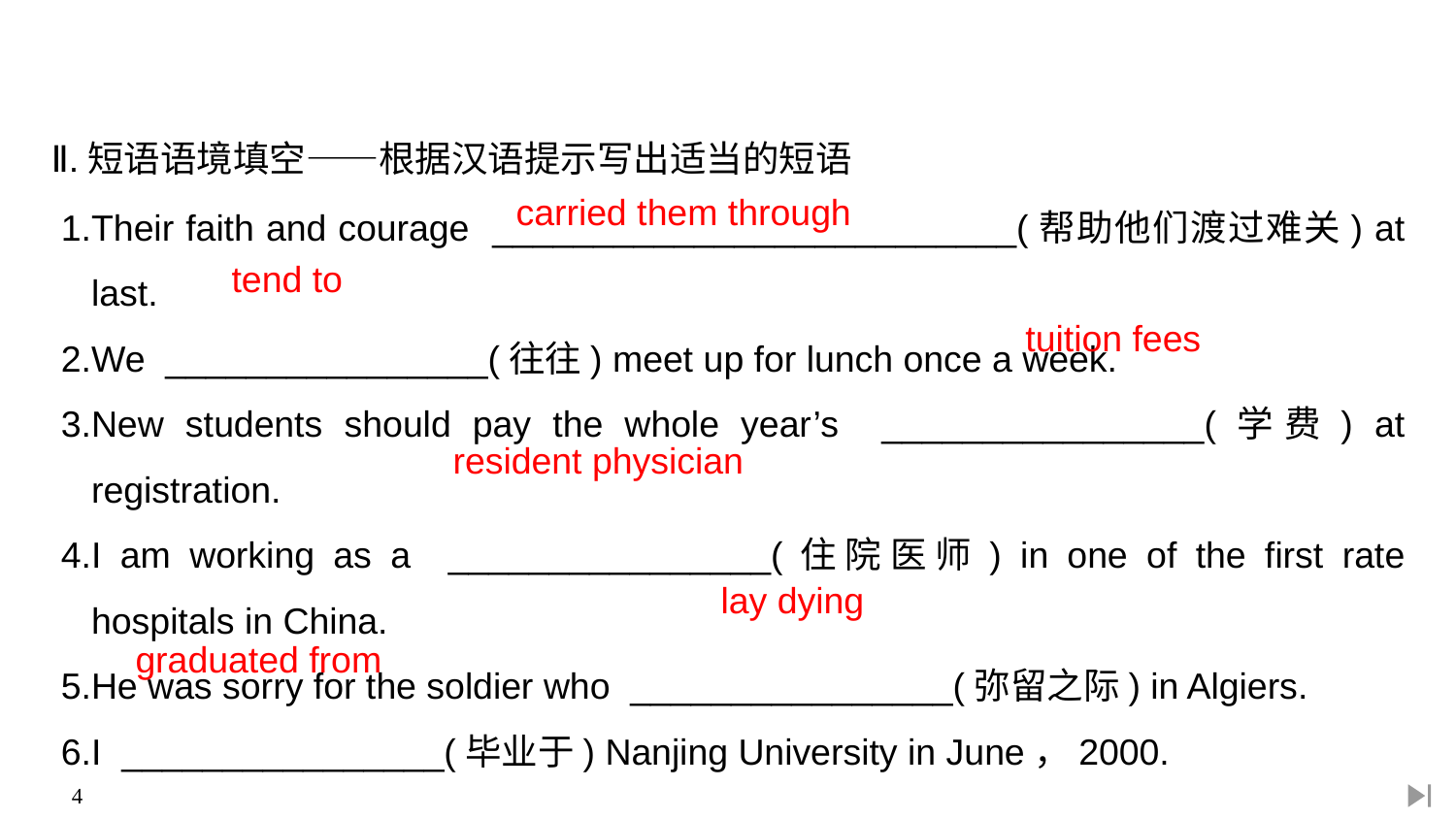

Ⅱ.短语语境填空——根据汉语提示写出适当的短语
1.Their faith and courage  __________________________(帮助他们渡过难关) at last.
2.We  ________________(往往) meet up for lunch once a week.
3.New students should pay the whole year’s  ________________(学费) at registration.
4.I am working as a  ________________(住院医师) in one of the first rate hospitals in China.
5.He was sorry for the soldier who  ________________(弥留之际) in Algiers.
6.I  ________________(毕业于) Nanjing University in June，2000.
carried them through
tend to
tuition fees
resident physician
lay dying
graduated from